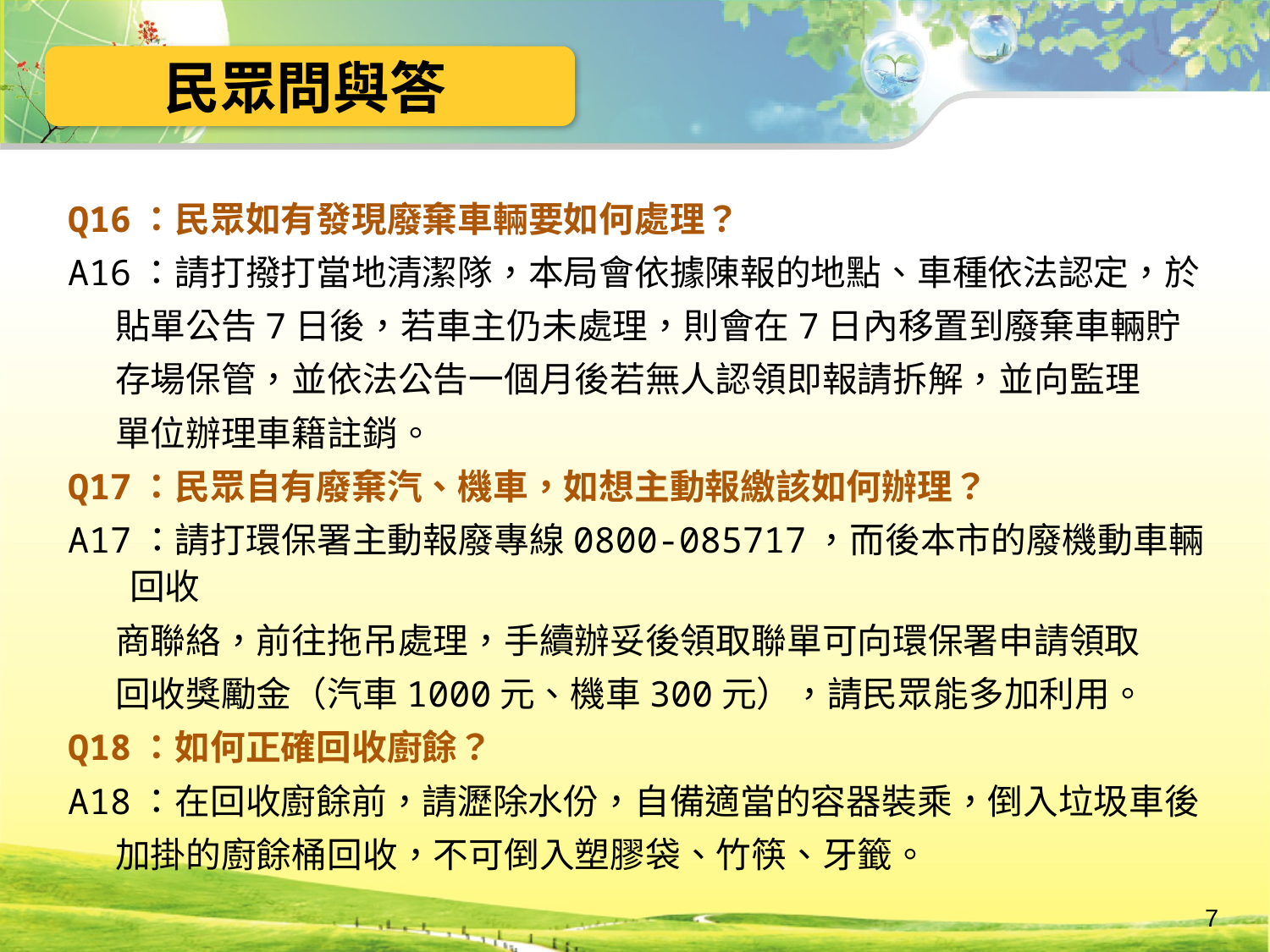

民眾問與答
Q16：民眾如有發現廢棄車輛要如何處理？
A16：請打撥打當地清潔隊，本局會依據陳報的地點、車種依法認定，於
     貼單公告7日後，若車主仍未處理，則會在7日內移置到廢棄車輛貯
     存場保管，並依法公告一個月後若無人認領即報請拆解，並向監理
     單位辦理車籍註銷。
Q17：民眾自有廢棄汽、機車，如想主動報繳該如何辦理？
A17：請打環保署主動報廢專線0800-085717，而後本市的廢機動車輛回收
     商聯絡，前往拖吊處理，手續辦妥後領取聯單可向環保署申請領取
     回收獎勵金（汽車1000元、機車300元），請民眾能多加利用。
Q18：如何正確回收廚餘？
A18：在回收廚餘前，請瀝除水份，自備適當的容器裝乘，倒入垃圾車後
     加掛的廚餘桶回收，不可倒入塑膠袋、竹筷、牙籤。

7